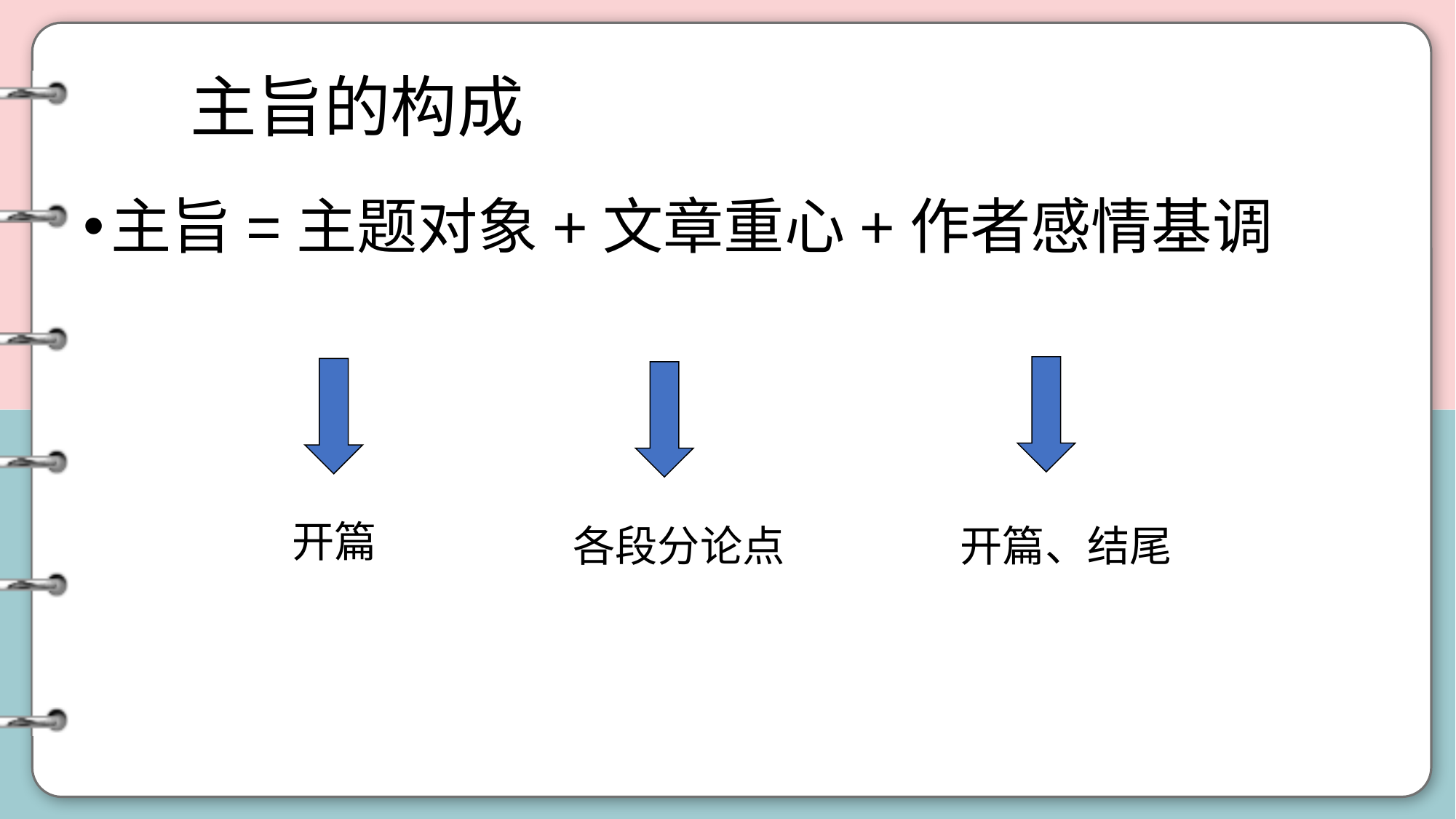

主旨的构成
主旨=主题对象+文章重心+作者感情基调

开篇
各段分论点
开篇、结尾